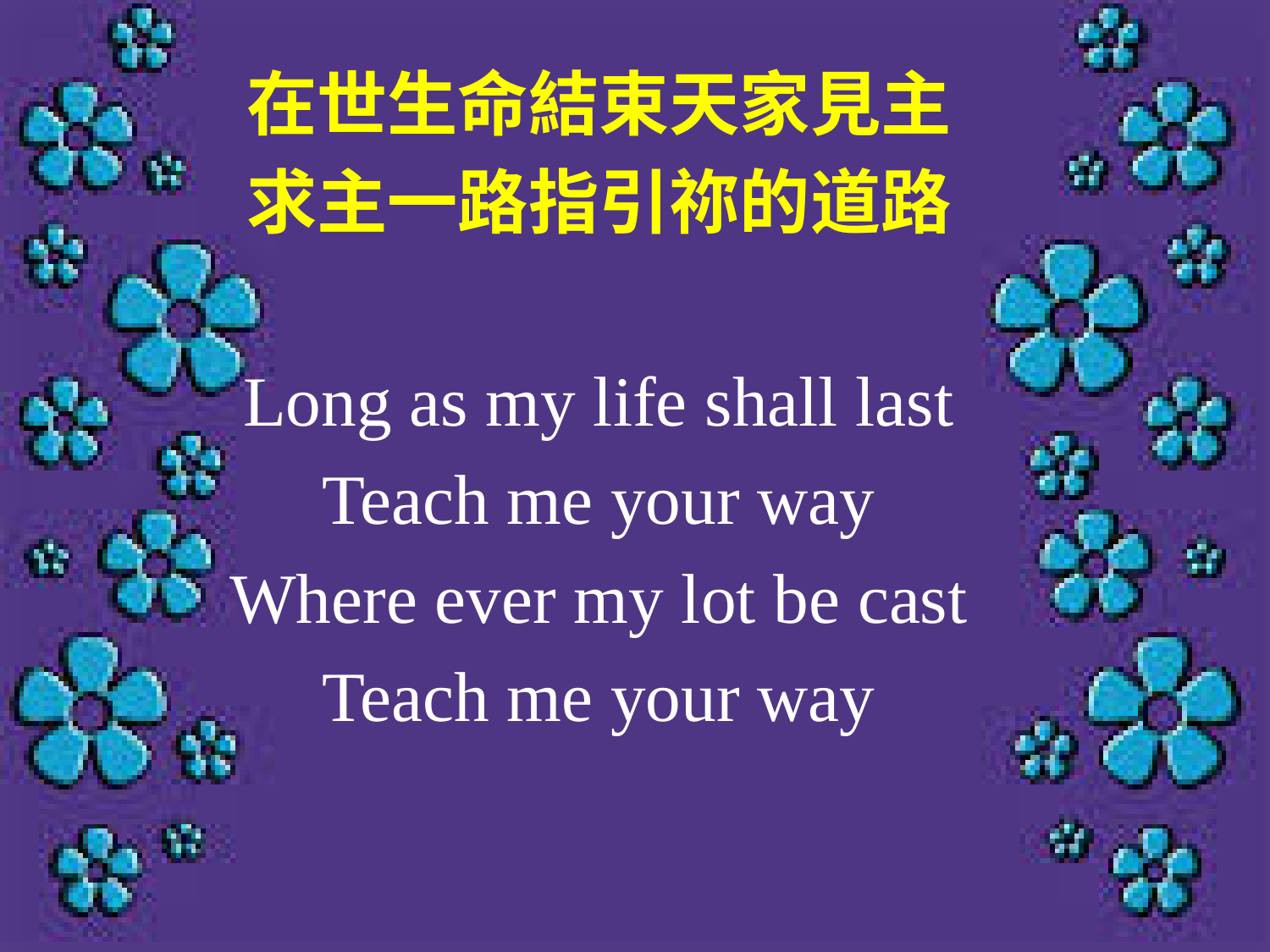

在世生命結束天家見主
求主一路指引祢的道路

Long as my life shall last
Teach me your way
Where ever my lot be cast
Teach me your way